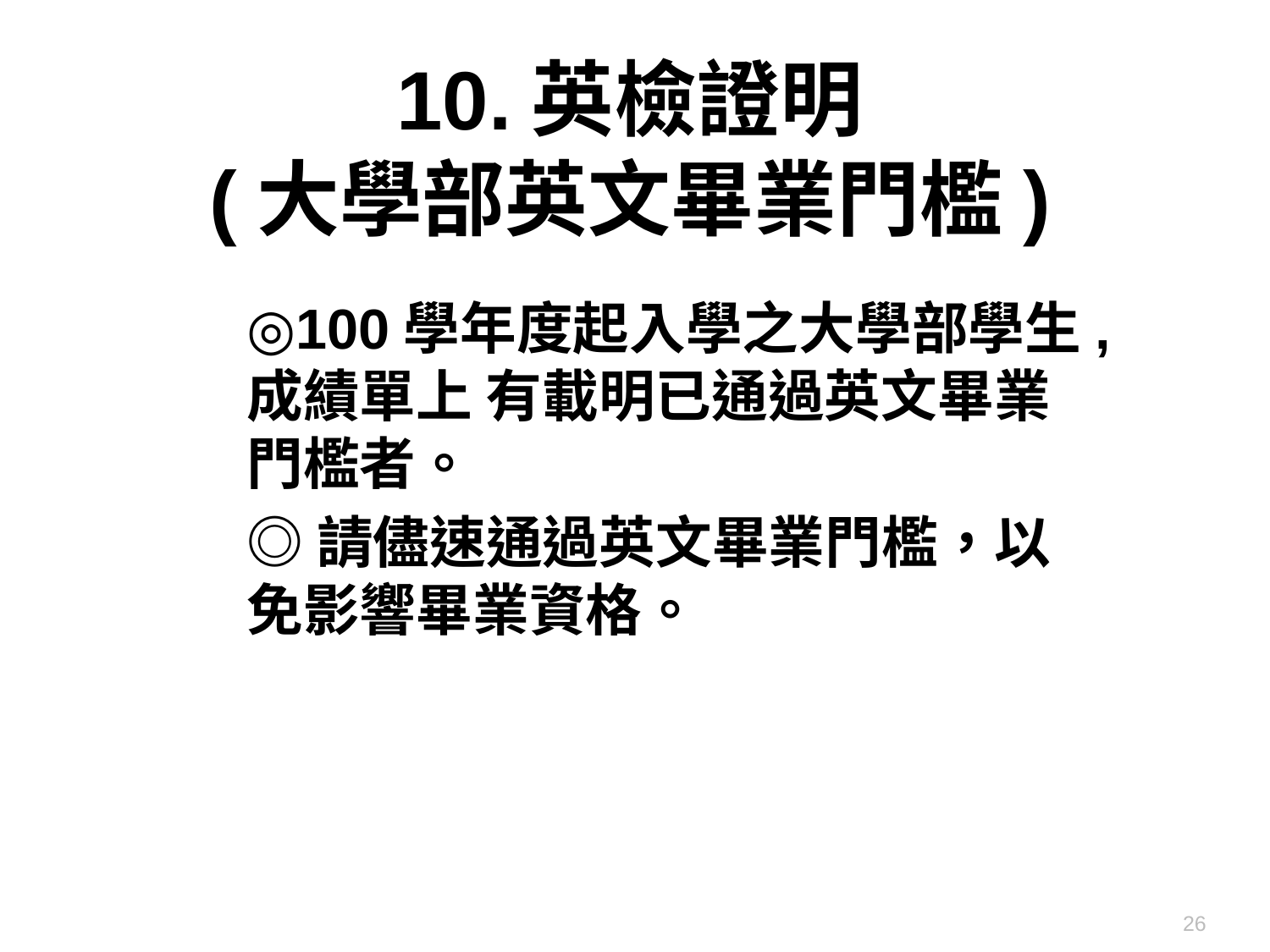

# 10.英檢證明 (大學部英文畢業門檻)
◎100學年度起入學之大學部學生,成績單上 有載明已通過英文畢業門檻者。
◎請儘速通過英文畢業門檻，以免影響畢業資格。

26